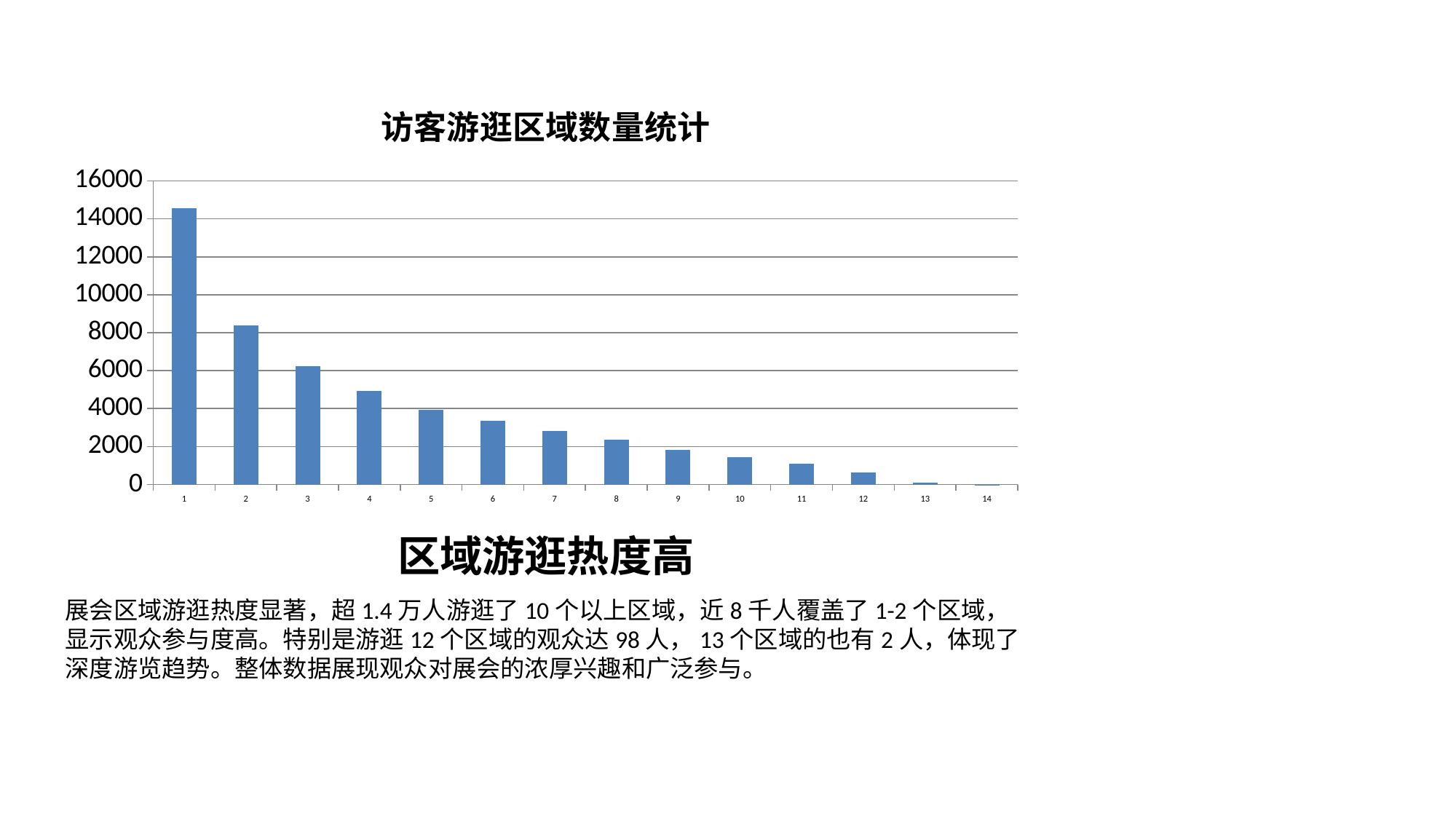

### Chart: 访客游逛区域数量统计

| Category | 访问次数 |
|---|---|
| 1 | 14543.0 |
| 2 | 8370.0 |
| 3 | 6224.0 |
| 4 | 4925.0 |
| 5 | 3938.0 |
| 6 | 3355.0 |
| 7 | 2814.0 |
| 8 | 2371.0 |
| 9 | 1813.0 |
| 10 | 1447.0 |
| 11 | 1104.0 |
| 12 | 636.0 |
| 13 | 98.0 |
| 14 | 2.0 |
区域游逛热度高
展会区域游逛热度显著，超1.4万人游逛了10个以上区域，近8千人覆盖了1-2个区域，显示观众参与度高。特别是游逛12个区域的观众达98人，13个区域的也有2人，体现了深度游览趋势。整体数据展现观众对展会的浓厚兴趣和广泛参与。